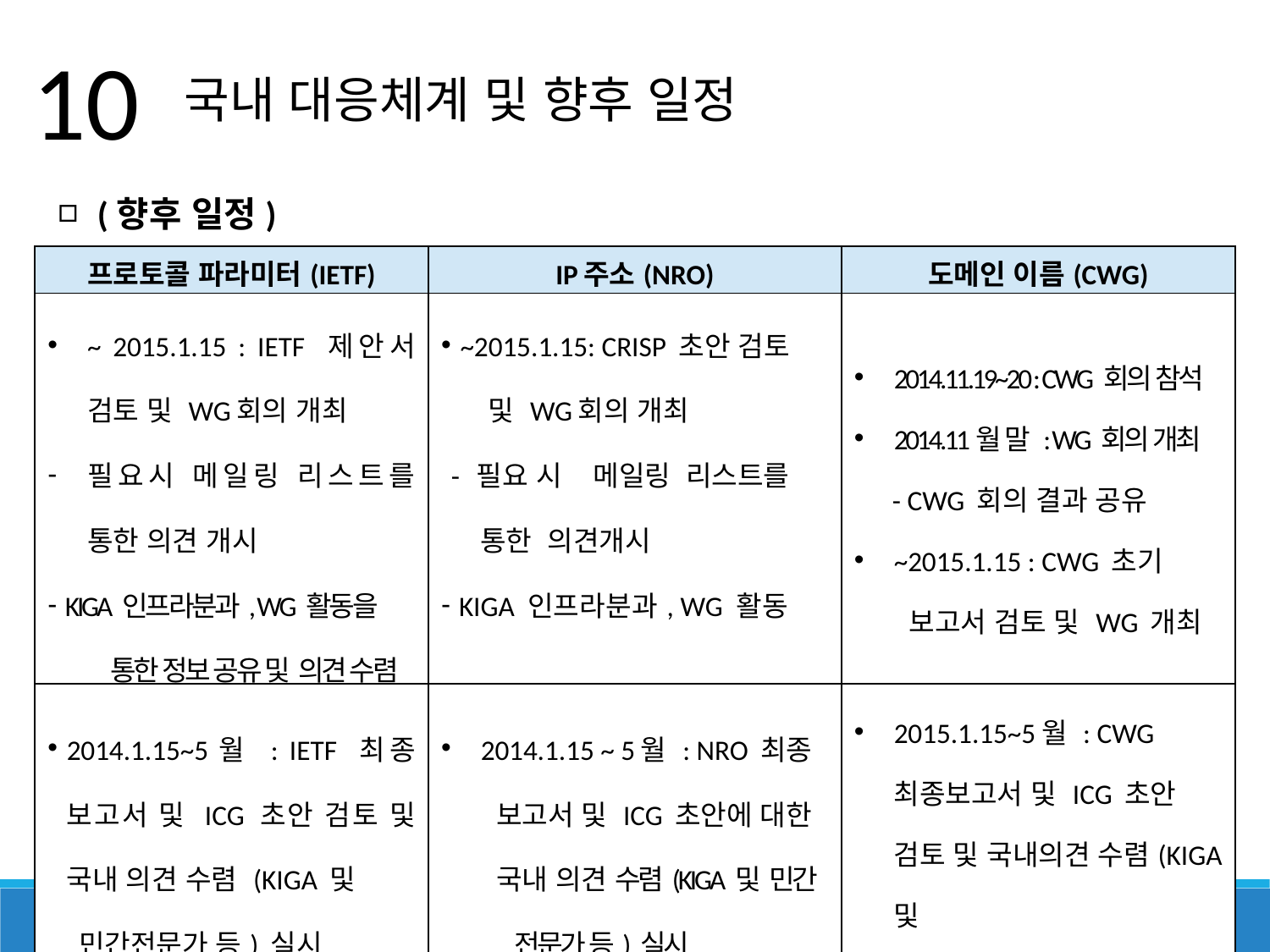

10.
     국내 대응체계 및 향후 일정
(향후 일정)

| 프로토콜 파라미터(IETF) | IP주소(NRO) | 도메인 이름(CWG) |
| --- | --- | --- |
| ~ 2015.1.15 : IETF 제안서 검토 및 WG회의 개최 필요시 메일링 리스트를 통한 의견 개시 KIGA 인프라분과, WG 활동을 통한 정보 공유 및 의견 수렴 | ~2015.1.15: CRISP 초안 검토 및 WG회의 개최 - 필요 시 메일링 리스트를 통한 의견개시 KIGA 인프라분과, WG 활동 을 통한 정보 공유 및 의견 수렴 | 2014.11.19~20 : CWG 회의 참석 2014.11월 말 : WG 회의 개최 - CWG 회의 결과 공유 ~2015.1.15 : CWG 초기 보고서 검토 및 WG 개최 |
| 2014.1.15~5월 : IETF 최종 보고서 및 ICG 초안 검토 및 국내 의견 수렴 (KIGA 및 민간전문가 등) 실시 | 2014.1.15 ~ 5월 : NRO 최종 보고서 및 ICG 초안에 대한 국내 의견 수렴(KIGA 및 민간 전문가 등) 실시 | 2015.1.15~5월 : CWG 최종보고서 및 ICG 초안 검토 및 국내의견 수렴(KIGA 및 민간전문가 등) 실시 |
33